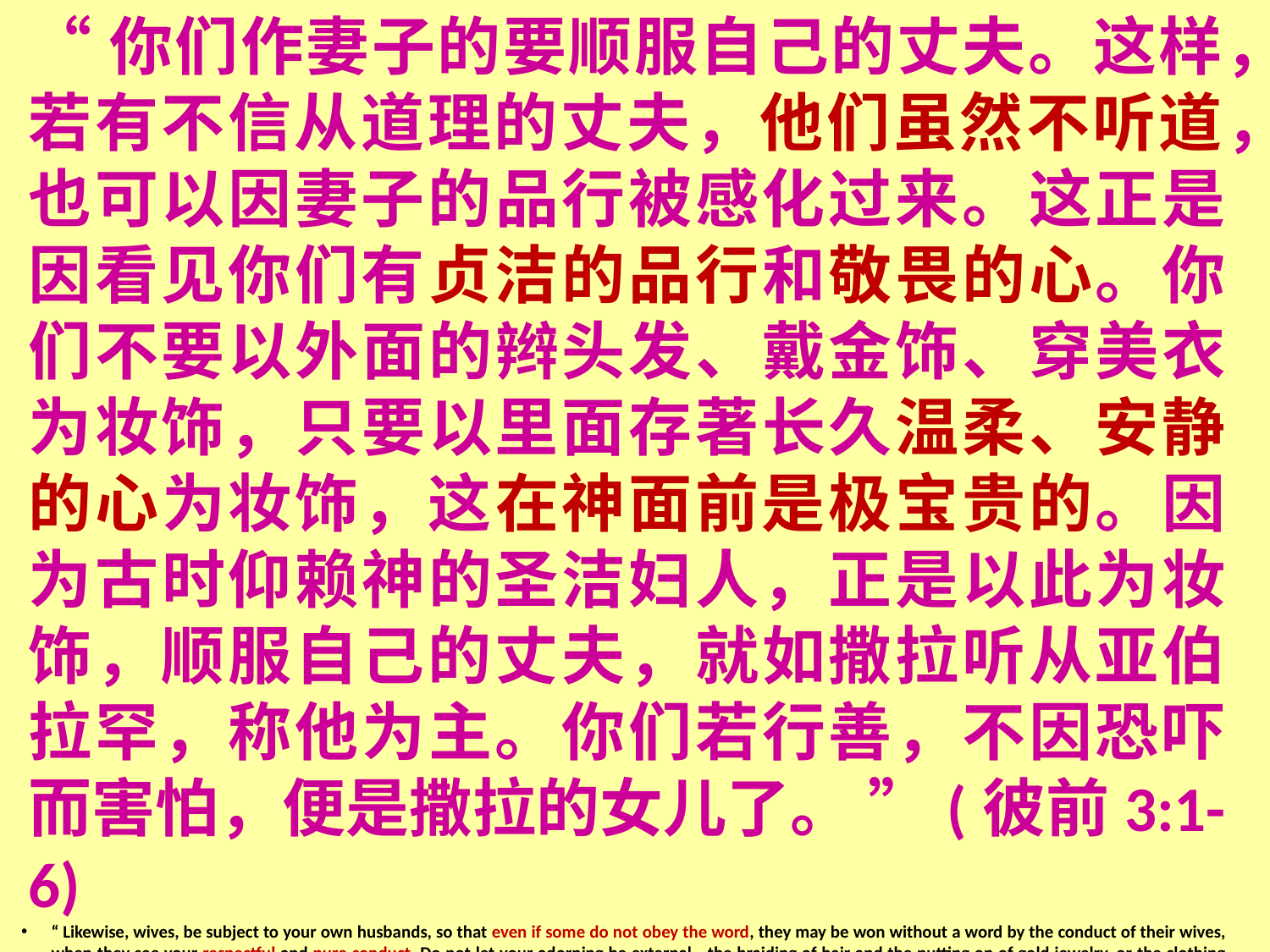

“你们作妻子的要顺服自己的丈夫。这样，若有不信从道理的丈夫，他们虽然不听道，也可以因妻子的品行被感化过来。这正是因看见你们有贞洁的品行和敬畏的心。你们不要以外面的辫头发、戴金饰、穿美衣为妆饰，只要以里面存著长久温柔、安静的心为妆饰，这在神面前是极宝贵的。因为古时仰赖神的圣洁妇人，正是以此为妆饰，顺服自己的丈夫，就如撒拉听从亚伯拉罕，称他为主。你们若行善，不因恐吓而害怕，便是撒拉的女儿了。 ”(彼前3:1-6)
“ Likewise, wives, be subject to your own husbands, so that even if some do not obey the word, they may be won without a word by the conduct of their wives, when they see your respectful and pure conduct. Do not let your adorning be external—the braiding of hair and the putting on of gold jewelry, or the clothing you wear— but let your adorning be the hidden person of the heart with the imperishable beauty of a gentle and quiet spirit, which in God's sight is very precious. For this is how the holy women who hoped in God used to adorn themselves, by submitting to their own husbands” (! Pet. 3:1-6)